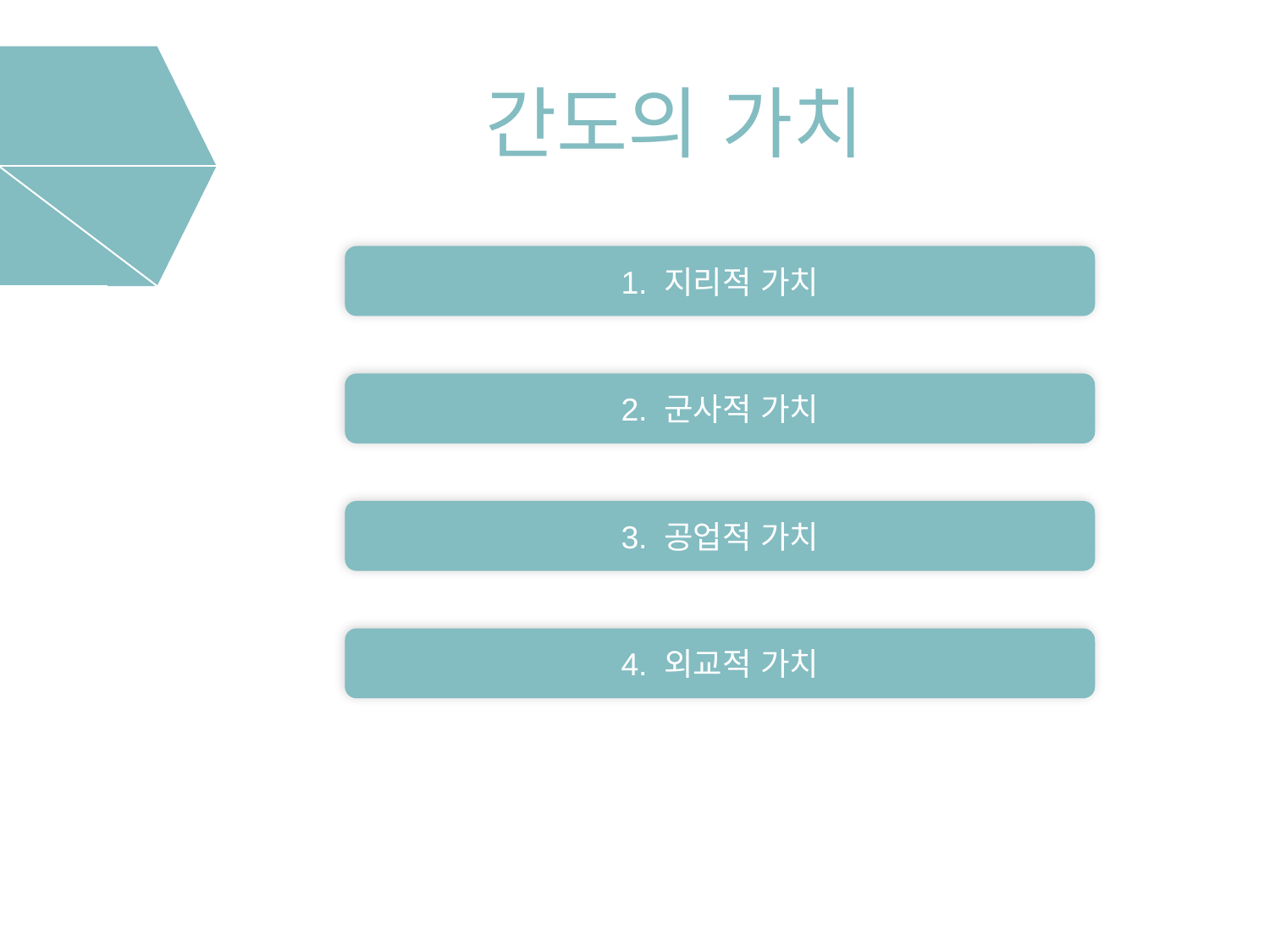

# 간도의 가치

1. 지리적 가치
2. 군사적 가치
3. 공업적 가치
4. 외교적 가치